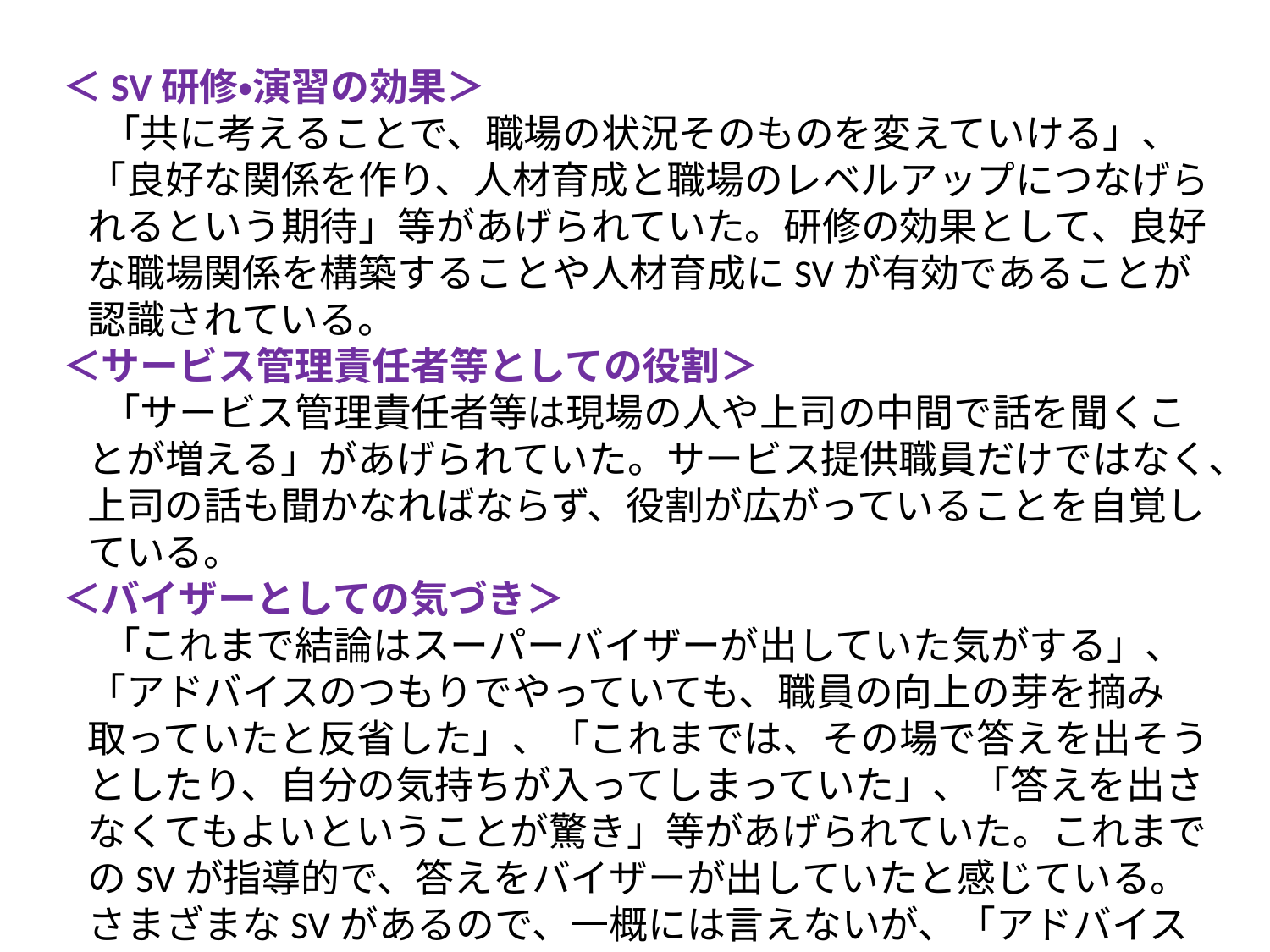

＜SV研修・演習の効果＞
　「共に考えることで、職場の状況そのものを変えていける」、「良好な関係を作り、人材育成と職場のレベルアップにつなげられるという期待」等があげられていた。研修の効果として、良好な職場関係を構築することや人材育成にSVが有効であることが認識されている。
＜サービス管理責任者等としての役割＞
　「サービス管理責任者等は現場の人や上司の中間で話を聞くことが増える」があげられていた。サービス提供職員だけではなく、上司の話も聞かなればならず、役割が広がっていることを自覚している。
＜バイザーとしての気づき＞
　「これまで結論はスーパーバイザーが出していた気がする」、「アドバイスのつもりでやっていても、職員の向上の芽を摘み取っていたと反省した」、「これまでは、その場で答えを出そうとしたり、自分の気持ちが入ってしまっていた」、「答えを出さなくてもよいということが驚き」等があげられていた。これまでのSVが指導的で、答えをバイザーが出していたと感じている。さまざまなSVがあるので、一概には言えないが、「アドバイスのつもりでやっていても、職員の向上の目を摘み取っていたと反省した」という気づきは大きい。